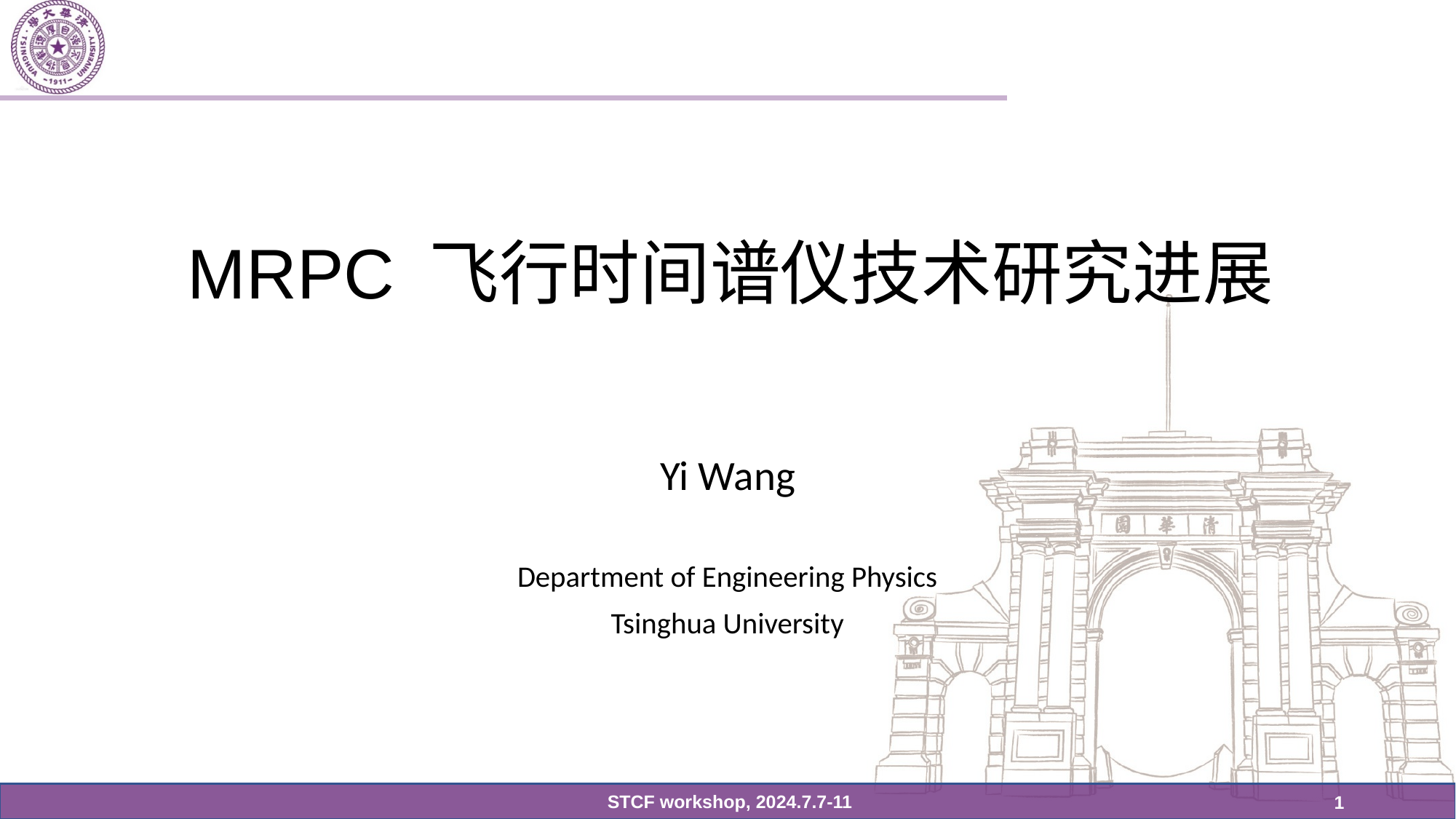

# MRPC 飞行时间谱仪技术研究进展
Yi Wang

Department of Engineering Physics
Tsinghua University

 STCF workshop, 2024.7.7-11
1